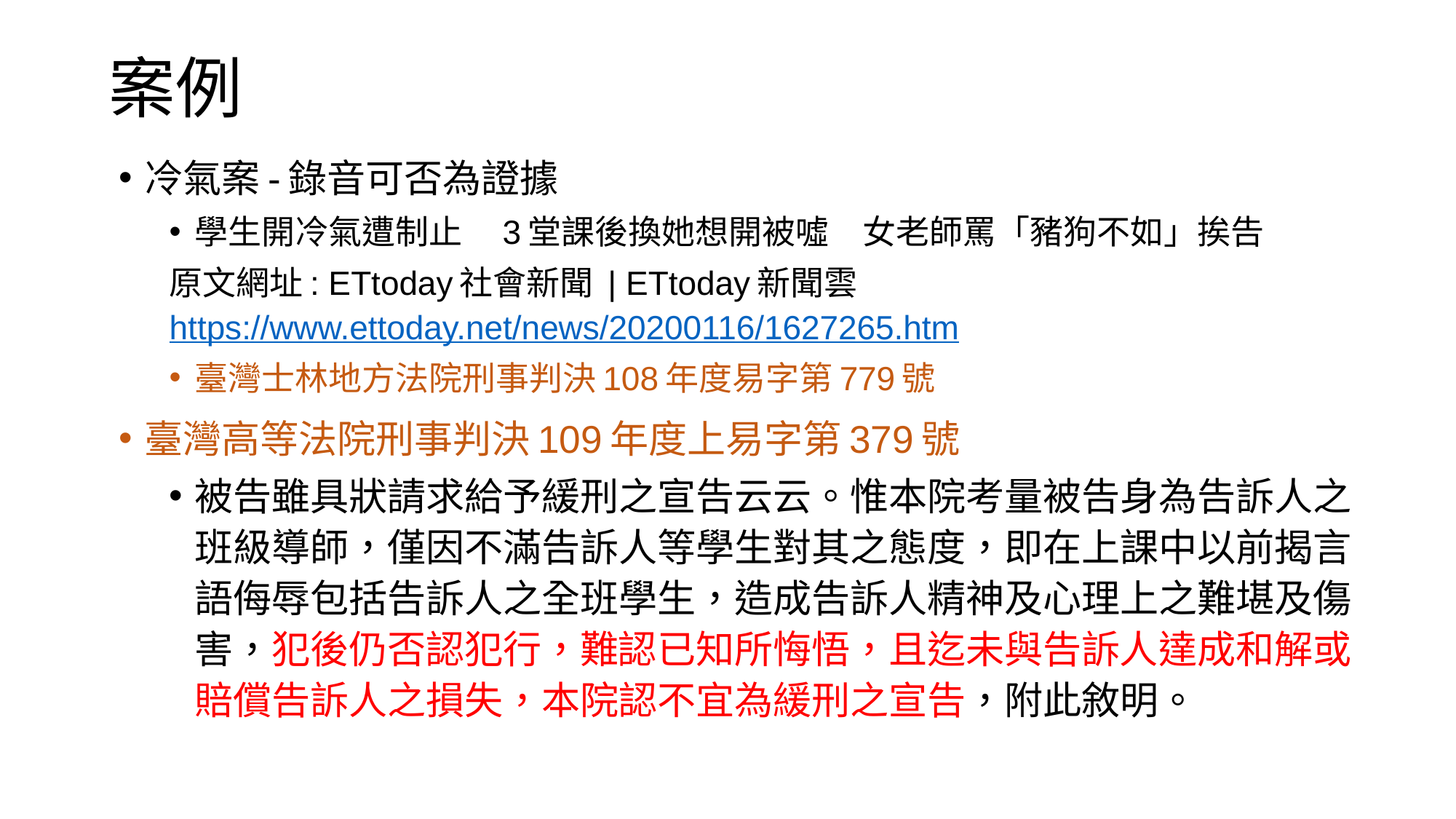

# 案例
冷氣案-錄音可否為證據
學生開冷氣遭制止　3堂課後換她想開被噓　女老師罵「豬狗不如」挨告
原文網址: ETtoday社會新聞 | ETtoday新聞雲 https://www.ettoday.net/news/20200116/1627265.htm
臺灣士林地方法院刑事判決108年度易字第779號
臺灣高等法院刑事判決109年度上易字第379號
被告雖具狀請求給予緩刑之宣告云云。惟本院考量被告身為告訴人之班級導師，僅因不滿告訴人等學生對其之態度，即在上課中以前揭言語侮辱包括告訴人之全班學生，造成告訴人精神及心理上之難堪及傷害，犯後仍否認犯行，難認已知所悔悟，且迄未與告訴人達成和解或賠償告訴人之損失，本院認不宜為緩刑之宣告，附此敘明。